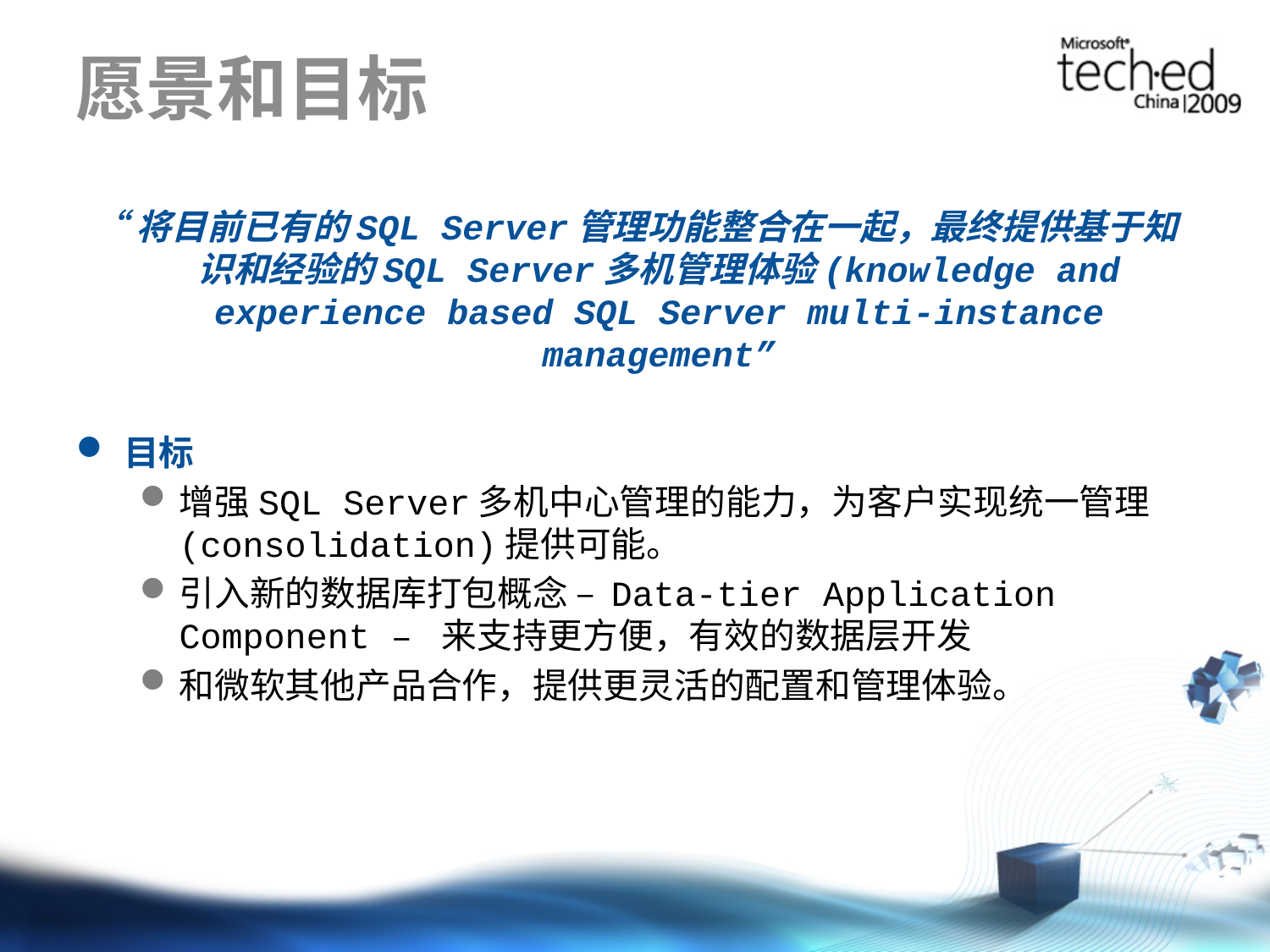

# 愿景和目标
“将目前已有的SQL Server管理功能整合在一起，最终提供基于知识和经验的SQL Server多机管理体验(knowledge and experience based SQL Server multi-instance management”

目标
增强SQL Server多机中心管理的能力，为客户实现统一管理(consolidation)提供可能。
引入新的数据库打包概念 – Data-tier Application Component – 来支持更方便，有效的数据层开发
和微软其他产品合作，提供更灵活的配置和管理体验。